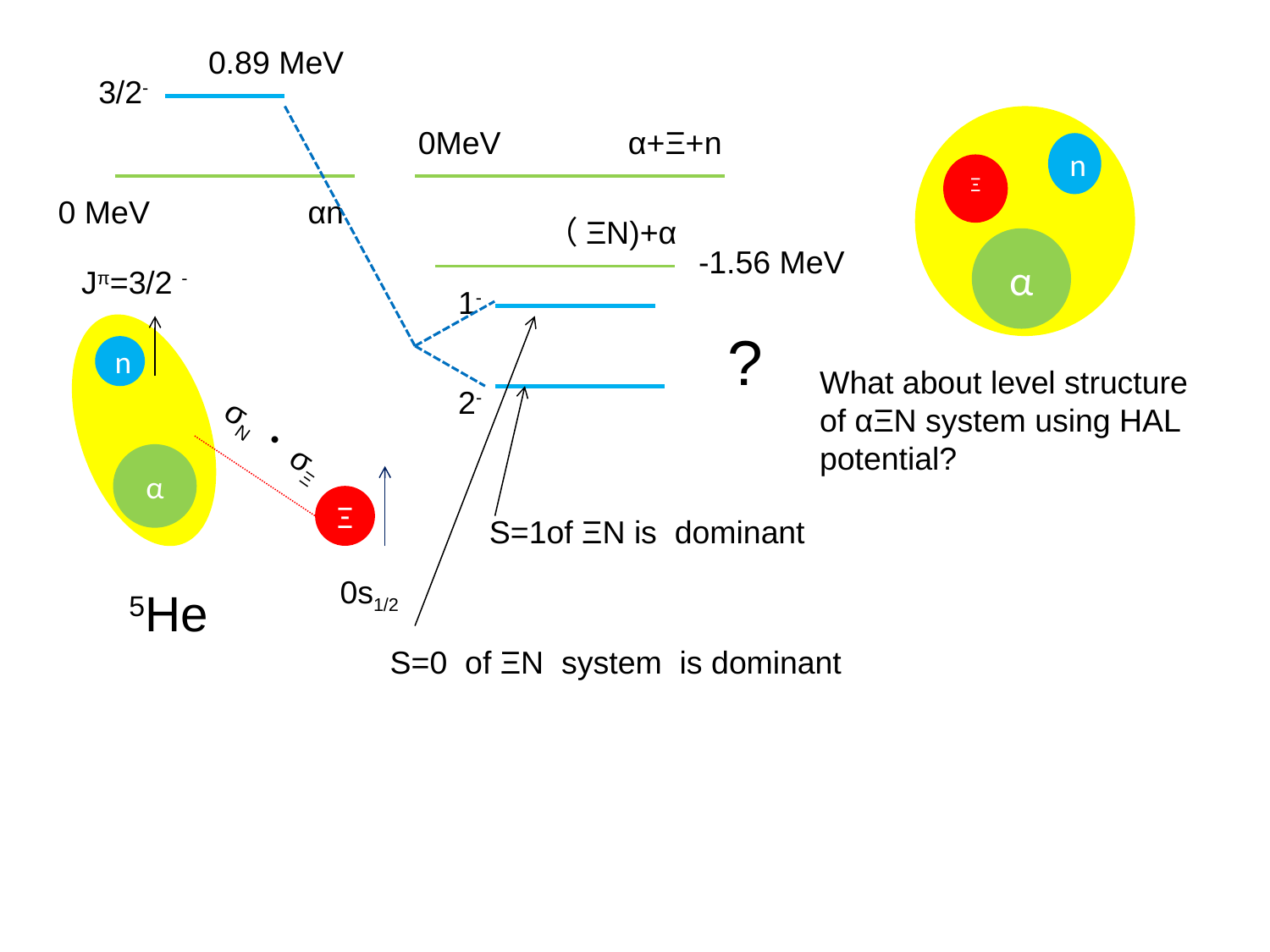

0.89 MeV
3/2-

n
Ξ
α
0MeV
α+Ξ+n
0 MeV
αn
（ΞN)+α
-1.56 MeV
Jπ=3/2 -
1-

?
n
What about level structure
of αΞN system using HAL
potential?
2-
σN・σΞ
α
Ξ
S=1of ΞN is  dominant
0s1/2
5He
S=0  of ΞN  system  is dominant